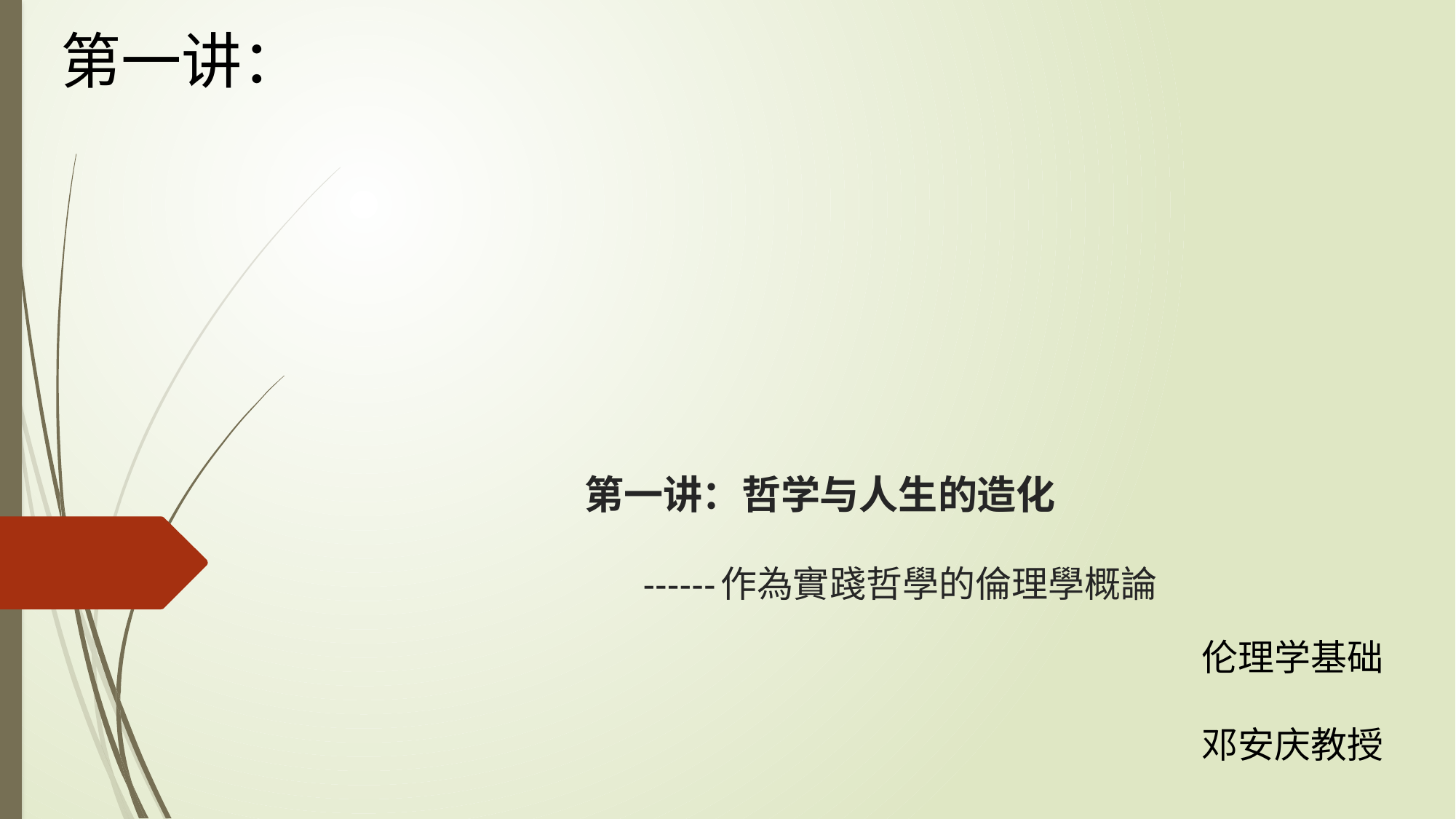

第一讲：
# 第一讲：哲学与人生的造化 ------作為實踐哲學的倫理學概論
伦理学基础

邓安庆教授